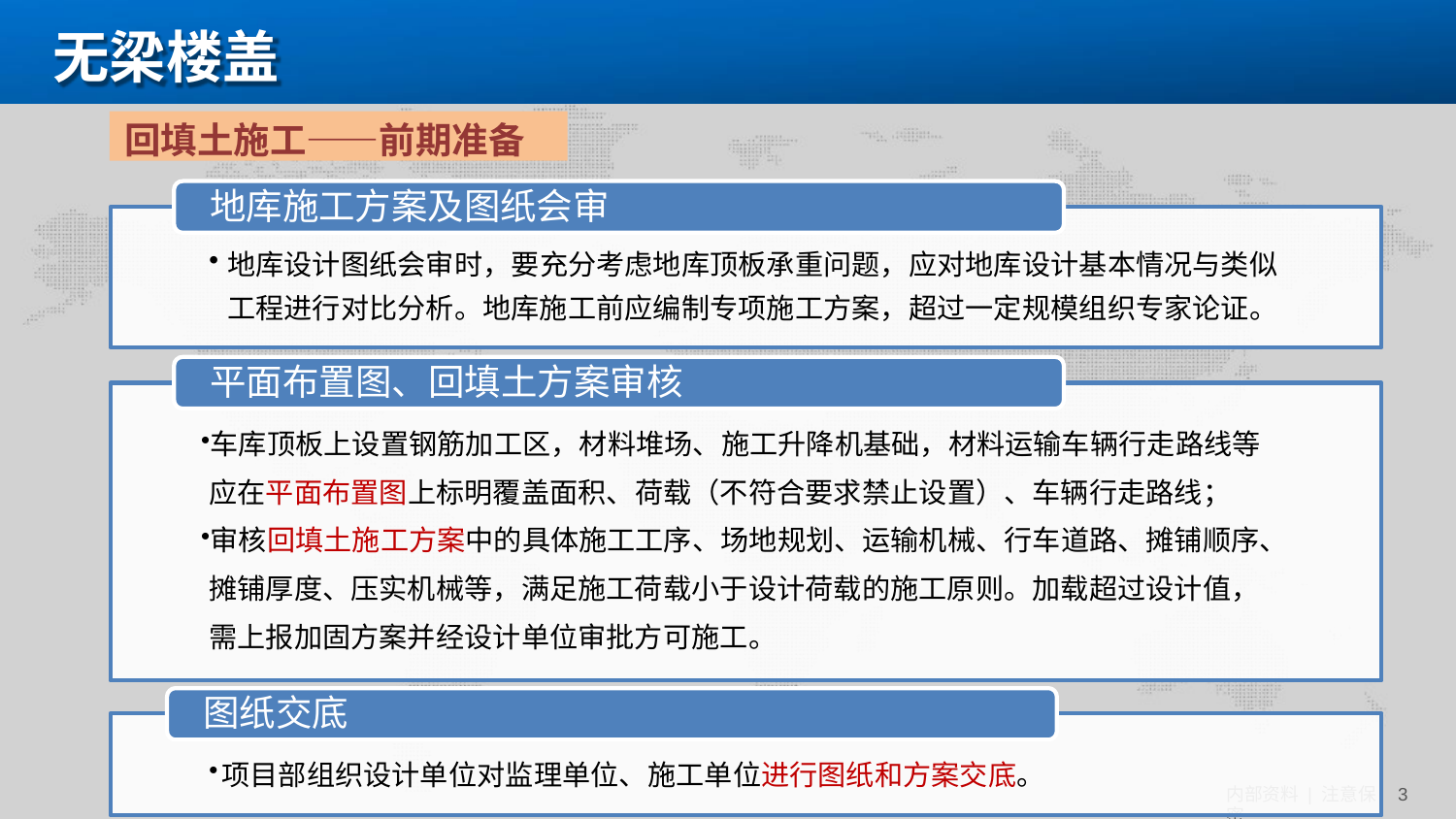

# 无梁楼盖
回填土施工——前期准备
地库施工方案及图纸会审
地库设计图纸会审时，要充分考虑地库顶板承重问题，应对地库设计基本情况与类似 工程进行对比分析。地库施工前应编制专项施工方案，超过一定规模组织专家论证。

平面布置图、回填土方案审核
车库顶板上设置钢筋加工区，材料堆场、施工升降机基础，材料运输车辆行走路线等 应在平面布置图上标明覆盖面积、荷载（不符合要求禁止设置）、车辆行走路线；
审核回填土施工方案中的具体施工工序、场地规划、运输机械、行车道路、摊铺顺序、 摊铺厚度、压实机械等，满足施工荷载小于设计荷载的施工原则。加载超过设计值，
需上报加固方案并经设计单位审批方可施工。

图纸交底
项目部组织设计单位对监理单位、施工单位进行图纸和方案交底。

3
内部资料 | 注意保密